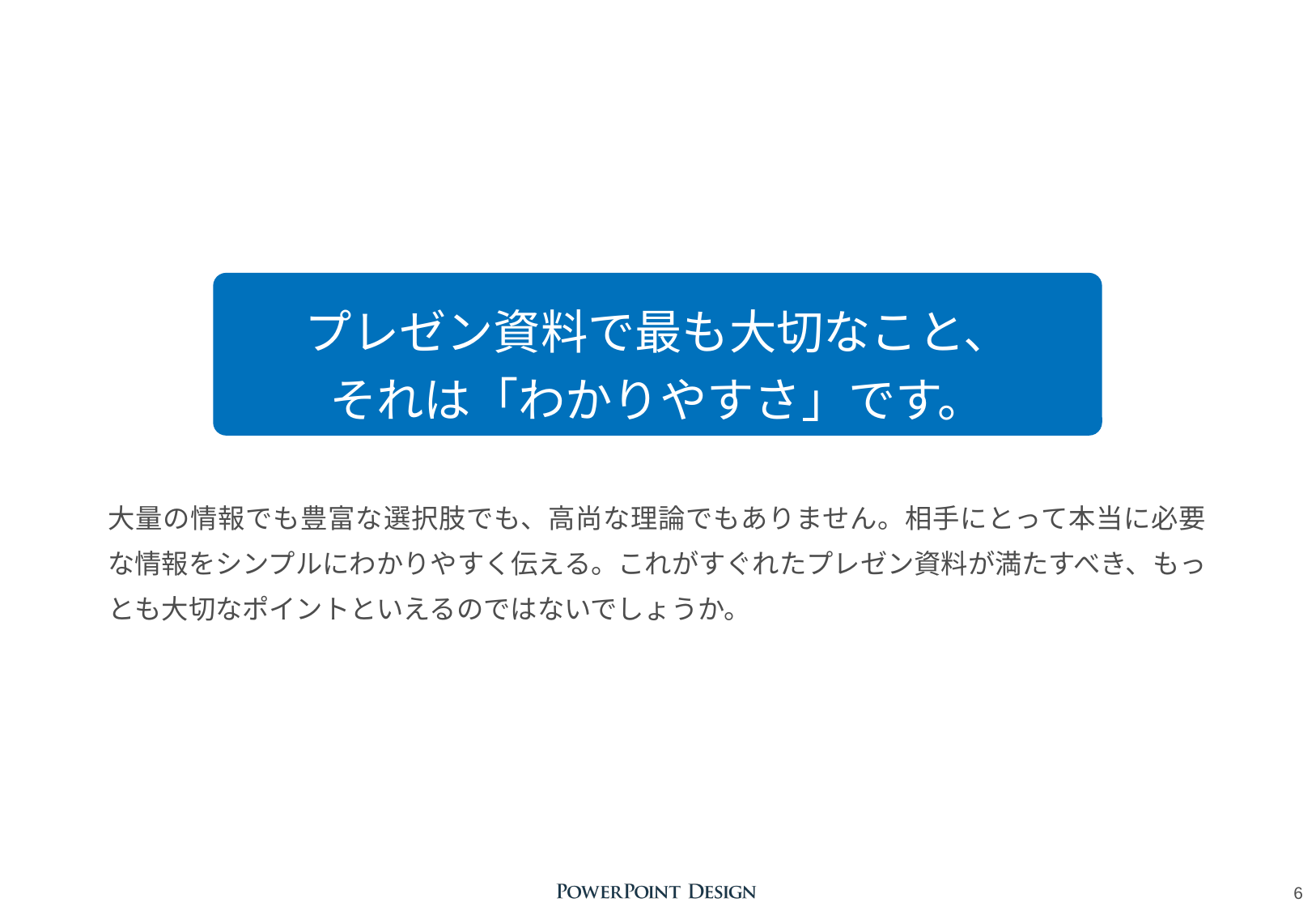

#
プレゼン資料で最も大切なこと、
それは「わかりやすさ」です。
大量の情報でも豊富な選択肢でも、高尚な理論でもありません。相手にとって本当に必要な情報をシンプルにわかりやすく伝える。これがすぐれたプレゼン資料が満たすべき、もっとも大切なポイントといえるのではないでしょうか。
6